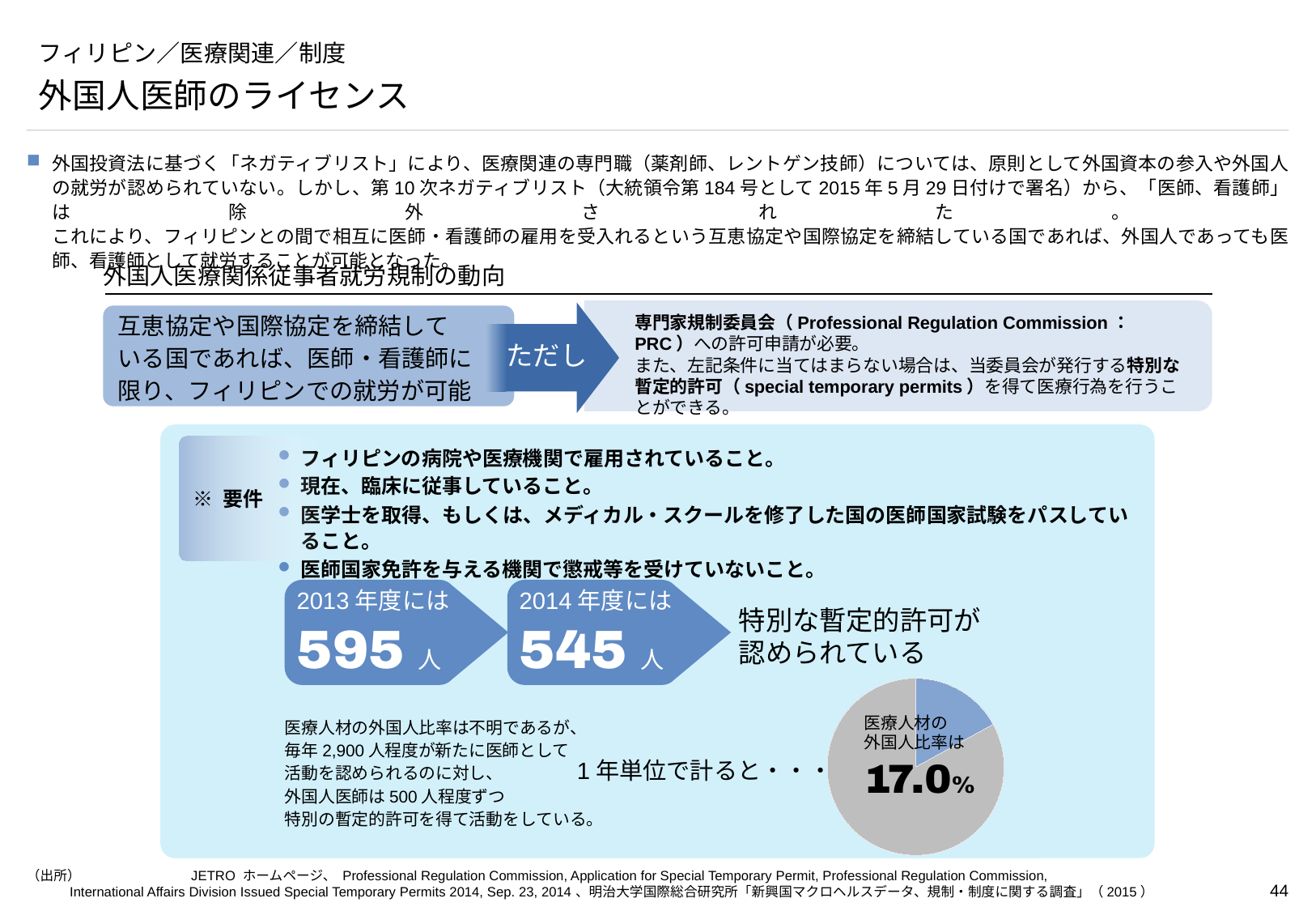

# フィリピン／医療関連／制度

外国人医師のライセンス
外国投資法に基づく「ネガティブリスト」により、医療関連の専門職（薬剤師、レントゲン技師）については、原則として外国資本の参入や外国人の就労が認められていない。しかし、第10次ネガティブリスト（大統領令第184号として2015年5月29日付けで署名）から、「医師、看護師」は除外された。
これにより、フィリピンとの間で相互に医師・看護師の雇用を受入れるという互恵協定や国際協定を締結している国であれば、外国人であっても医師、看護師として就労することが可能となった。
外国人医療関係従事者就労規制の動向

互恵協定や国際協定を締結して
いる国であれば、医師・看護師に
限り、フィリピンでの就労が可能
専門家規制委員会（Professional Regulation Commission：PRC）への許可申請が必要。
また、左記条件に当てはまらない場合は、当委員会が発行する特別な暫定的許可（special temporary permits）を得て医療行為を行うことができる。
ただし
フィリピンの病院や医療機関で雇用されていること。
現在、臨床に従事していること。
医学士を取得、もしくは、メディカル・スクールを修了した国の医師国家試験をパスしていること。
医師国家免許を与える機関で懲戒等を受けていないこと。
※ 要件
2013年度には
595人
2014年度には
545人
特別な暫定的許可が
認められている

### Chart

| Category | 売上高 |
|---|---|
| 第 1 四半期 | 17.0 |
| 第 2 四半期 | 83.0 |
医療人材の外国人比率は不明であるが、
毎年2,900人程度が新たに医師として
活動を認められるのに対し、
外国人医師は500人程度ずつ
特別の暫定的許可を得て活動をしている。
医療人材の
外国人比率は
17.0%
1年単位で計ると・・・
（出所）	JETRO ホームページ、 Professional Regulation Commission, Application for Special Temporary Permit, Professional Regulation Commission,
International Affairs Division Issued Special Temporary Permits 2014, Sep. 23, 2014、明治大学国際総合研究所「新興国マクロヘルスデータ、規制・制度に関する調査」（2015）